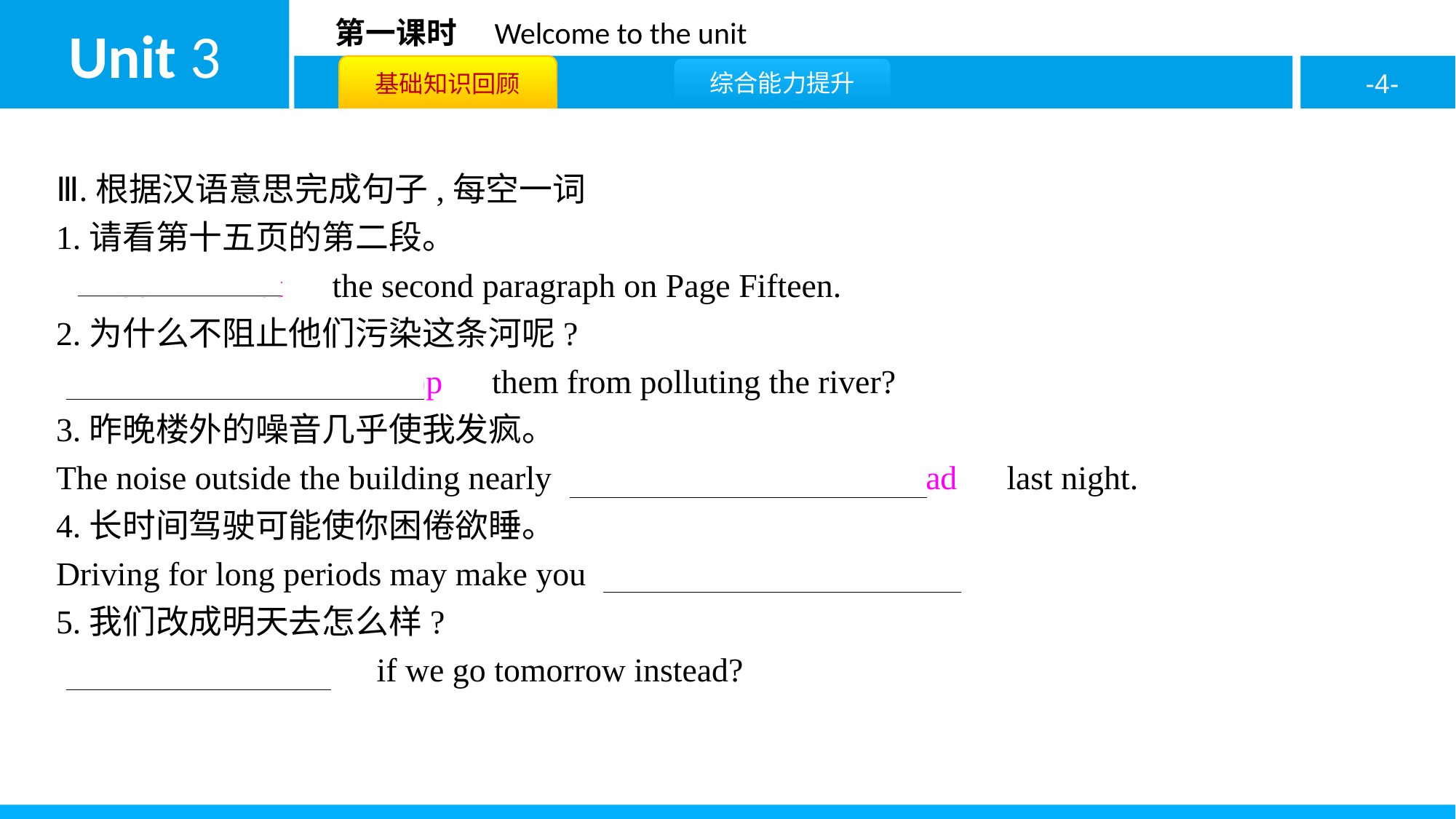

Ⅲ.根据汉语意思完成句子,每空一词
1.请看第十五页的第二段。
　Look　 　at　the second paragraph on Page Fifteen.
2.为什么不阻止他们污染这条河呢?
　Why　 　not　 　stop　them from polluting the river?
3.昨晚楼外的噪音几乎使我发疯。
The noise outside the building nearly　drove　 　me　 　mad　last night.
4.长时间驾驶可能使你困倦欲睡。
Driving for long periods may make you　feel　 　sleepy　.
5.我们改成明天去怎么样?
　How　 　about　if we go tomorrow instead?